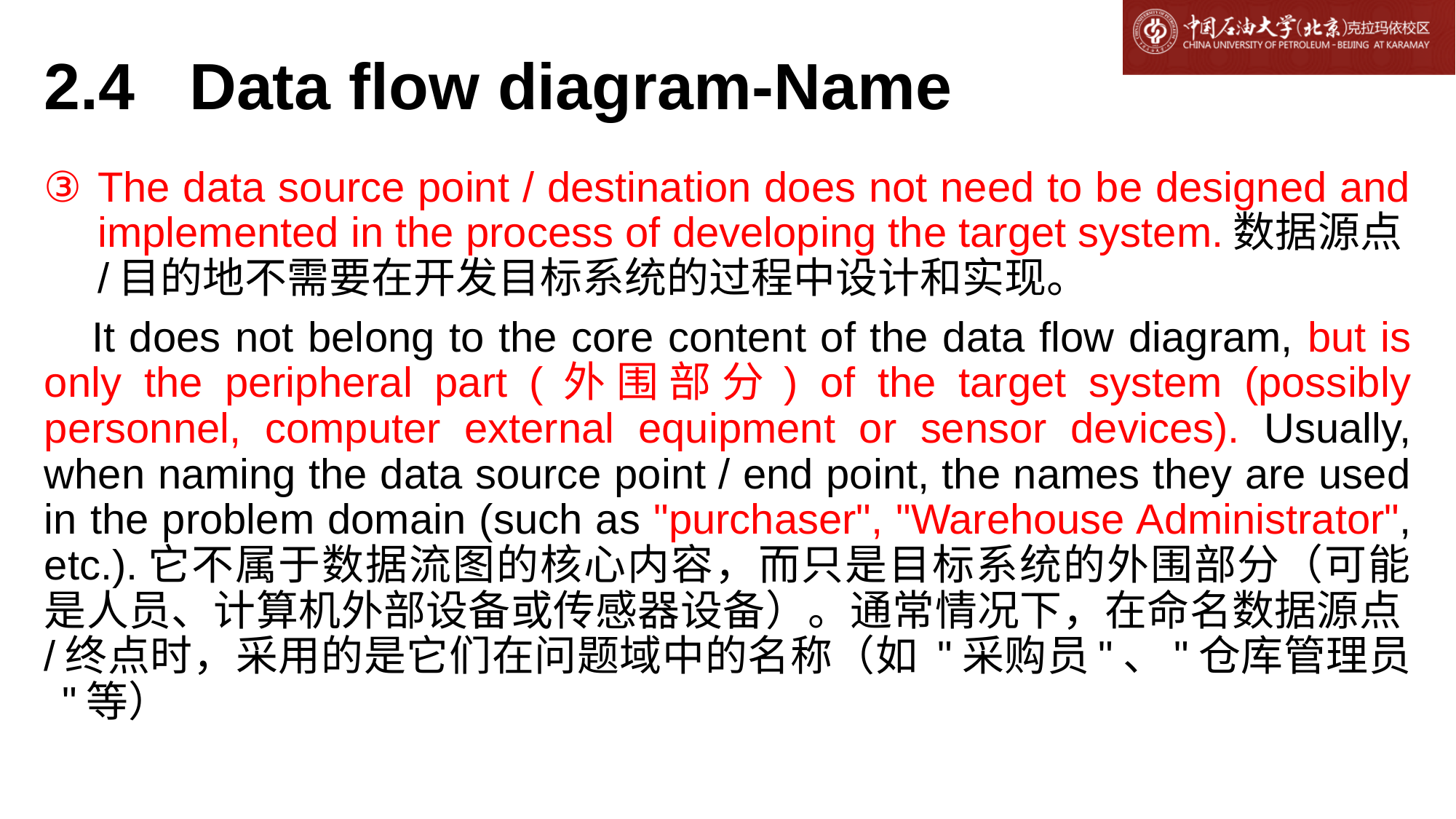

# 2.4   Data flow diagram-Name
The data source point / destination does not need to be designed and implemented in the process of developing the target system.数据源点/目的地不需要在开发目标系统的过程中设计和实现。
It does not belong to the core content of the data flow diagram, but is only the peripheral part (外围部分) of the target system (possibly personnel, computer external equipment or sensor devices). Usually, when naming the data source point / end point, the names they are used in the problem domain (such as "purchaser", "Warehouse Administrator", etc.).它不属于数据流图的核心内容，而只是目标系统的外围部分（可能是人员、计算机外部设备或传感器设备）。通常情况下，在命名数据源点/终点时，采用的是它们在问题域中的名称（如 "采购员"、"仓库管理员 "等）